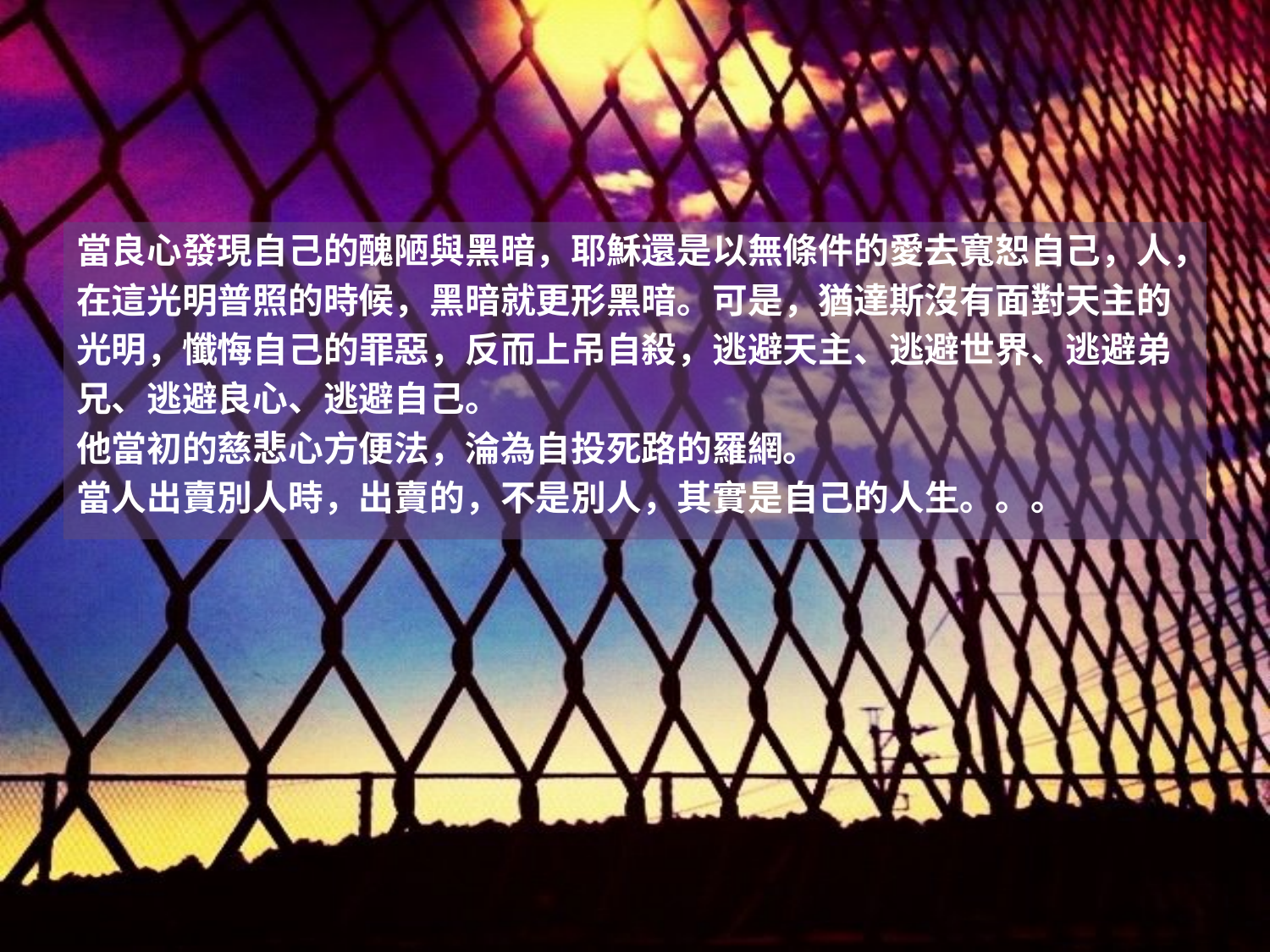

當良心發現自己的醜陋與黑暗，耶穌還是以無條件的愛去寬恕自己，人，
在這光明普照的時候，黑暗就更形黑暗。可是，猶達斯沒有面對天主的
光明，懺悔自己的罪惡，反而上吊自殺，逃避天主、逃避世界、逃避弟
兄、逃避良心、逃避自己。
他當初的慈悲心方便法，淪為自投死路的羅網。
當人出賣別人時，出賣的，不是別人，其實是自己的人生。。。